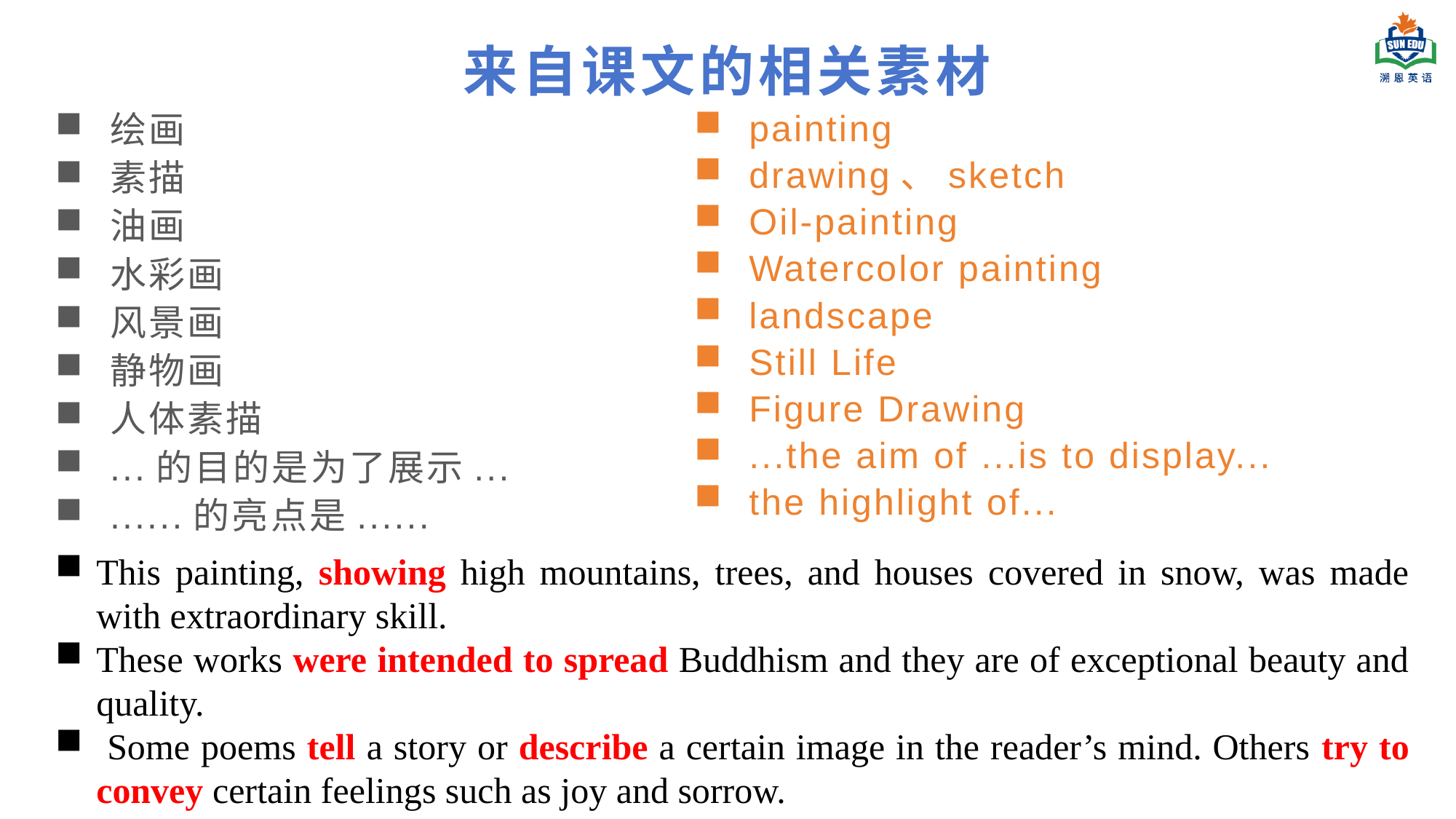

# 来自课文的相关素材
绘画
素描
油画
水彩画
风景画
静物画
人体素描
...的目的是为了展示...
......的亮点是......
painting
drawing、sketch
Oil-painting
Watercolor painting
landscape
Still Life
Figure Drawing
...the aim of ...is to display...
the highlight of...

This painting, showing high mountains, trees, and houses covered in snow, was made with extraordinary skill.
These works were intended to spread Buddhism and they are of exceptional beauty and quality.
 Some poems tell a story or describe a certain image in the reader’s mind. Others try to convey certain feelings such as joy and sorrow.